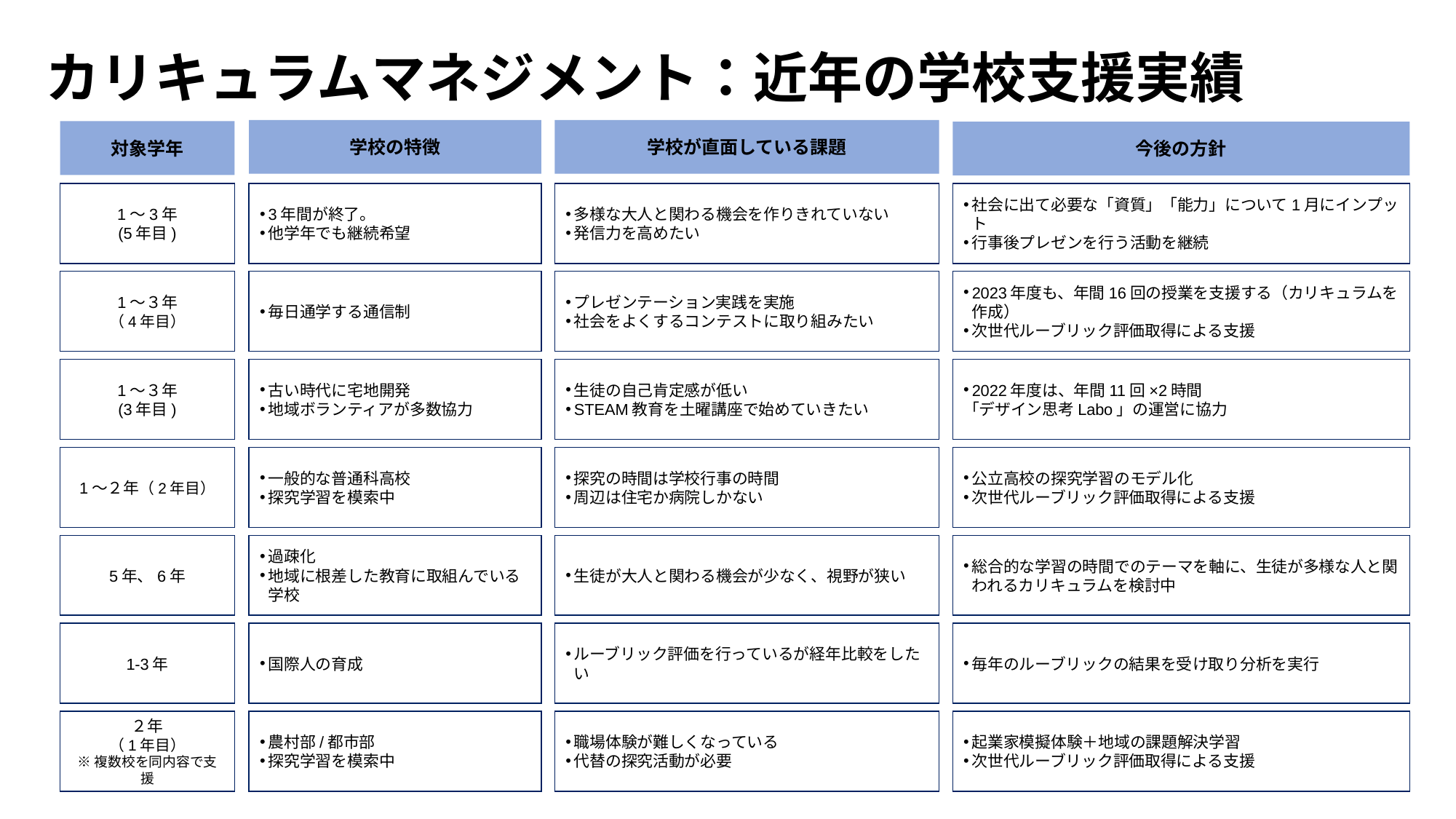

# カリキュラムマネジメント：近年の学校支援実績
学校の特徴
学校が直面している課題
対象学年
今後の方針
1～3年
(5年目)
3年間が終了。
他学年でも継続希望
多様な大人と関わる機会を作りきれていない
発信力を高めたい
社会に出て必要な「資質」「能力」について1月にインプット
行事後プレゼンを行う活動を継続
1～３年
（4年目）
毎日通学する通信制
プレゼンテーション実践を実施
社会をよくするコンテストに取り組みたい
2023年度も、年間16回の授業を支援する（カリキュラムを作成）
次世代ルーブリック評価取得による支援
1～３年
(3年目)
古い時代に宅地開発
地域ボランティアが多数協力
生徒の自己肯定感が低い
STEAM教育を土曜講座で始めていきたい
2022年度は、年間11回×2時間
「デザイン思考Labo」の運営に協力
1～２年（2年目）
一般的な普通科高校
探究学習を模索中
探究の時間は学校行事の時間
周辺は住宅か病院しかない
公立高校の探究学習のモデル化
次世代ルーブリック評価取得による支援
5年、6年
過疎化
地域に根差した教育に取組んでいる学校
生徒が大人と関わる機会が少なく、視野が狭い
総合的な学習の時間でのテーマを軸に、生徒が多様な人と関われるカリキュラムを検討中
1-3年
国際人の育成
ルーブリック評価を行っているが経年比較をしたい
毎年のルーブリックの結果を受け取り分析を実行
２年
（1年目）
※複数校を同内容で支援
農村部/都市部
探究学習を模索中
職場体験が難しくなっている
代替の探究活動が必要
起業家模擬体験＋地域の課題解決学習
次世代ルーブリック評価取得による支援